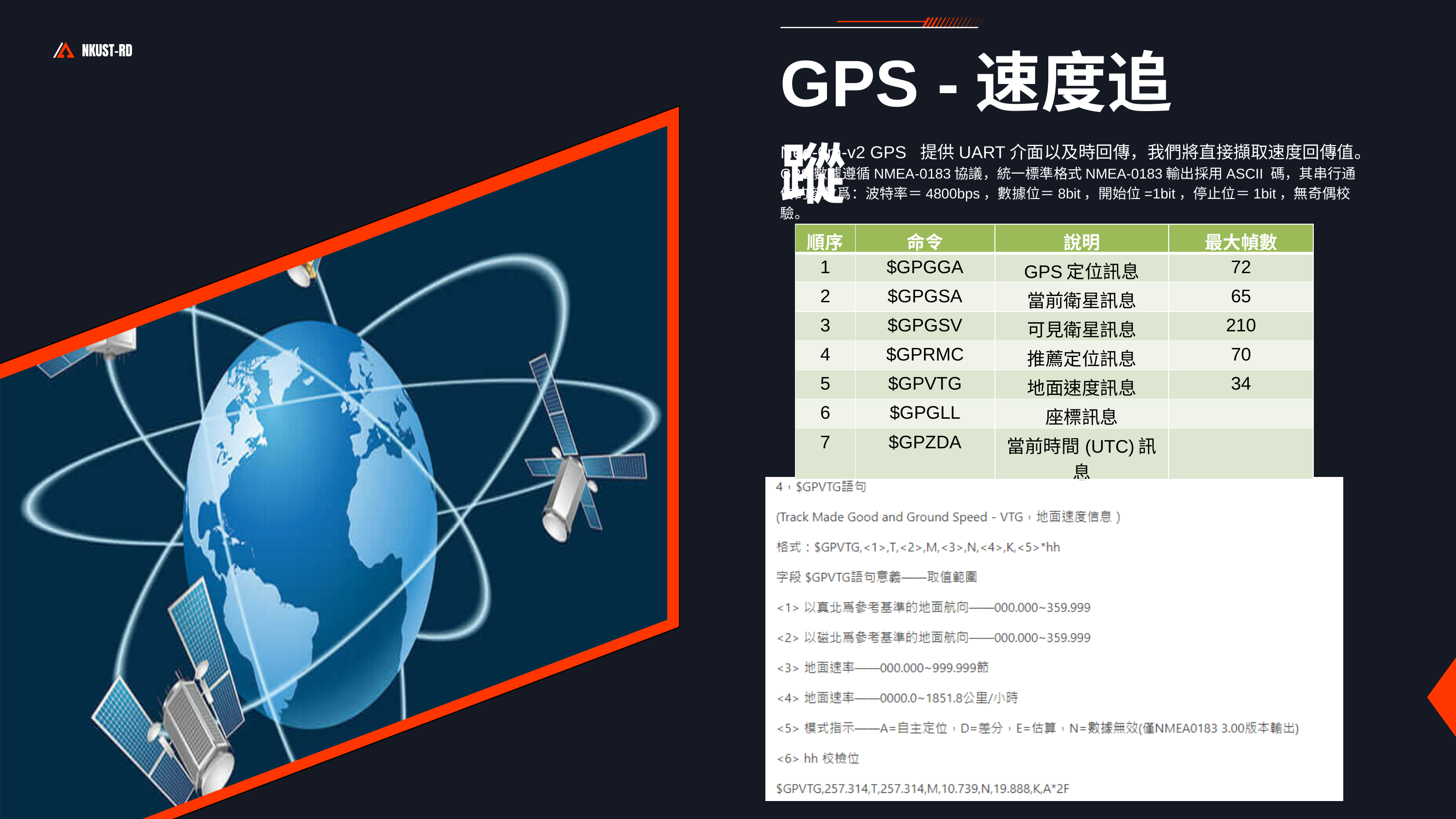

GPS -速度追蹤
NKUST-RD

Neo-6m-v2 GPS  提供UART介面以及時回傳，我們將直接擷取速度回傳值。
GPS數據遵循NMEA-0183協議，統一標準格式NMEA-0183輸出採用ASCII 碼，其串行通信的參數爲：波特率＝4800bps，數據位＝8bit，開始位=1bit，停止位＝1bit，無奇偶校驗。
| 順序 | 命令 | 說明 | 最大幀數 |
| --- | --- | --- | --- |
| 1 | $GPGGA | GPS定位訊息 | 72 |
| 2 | $GPGSA | 當前衛星訊息 | 65 |
| 3 | $GPGSV | 可見衛星訊息 | 210 |
| 4 | $GPRMC | 推薦定位訊息 | 70 |
| 5 | $GPVTG | 地面速度訊息 | 34 |
| 6 | $GPGLL | 座標訊息 |  |
| 7 | $GPZDA | 當前時間(UTC)訊息 |  |